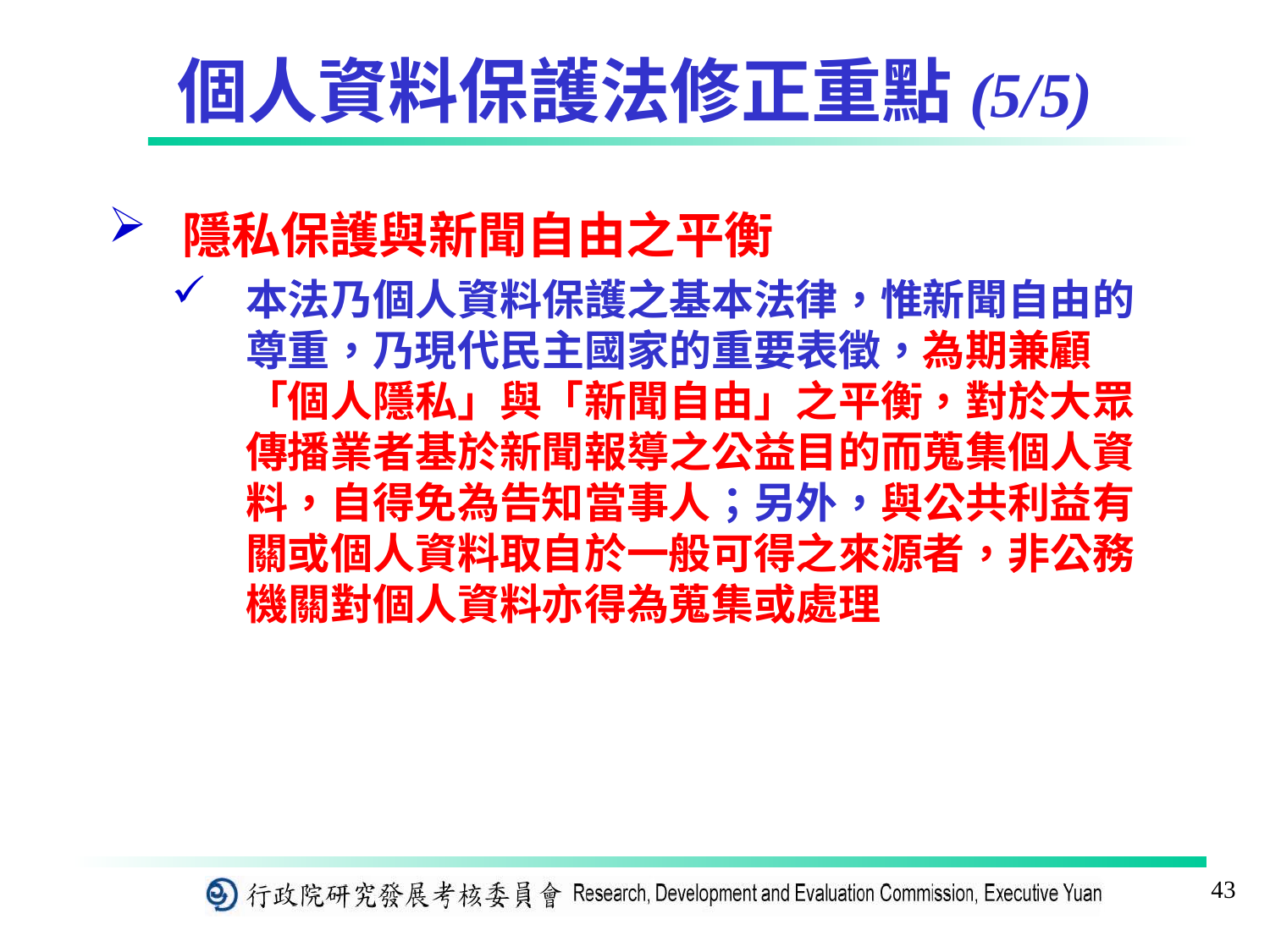

# 個人資料保護法修正重點(5/5)
隱私保護與新聞自由之平衡
本法乃個人資料保護之基本法律，惟新聞自由的尊重，乃現代民主國家的重要表徵，為期兼顧「個人隱私」與「新聞自由」之平衡，對於大眾傳播業者基於新聞報導之公益目的而蒐集個人資料，自得免為告知當事人；另外，與公共利益有關或個人資料取自於一般可得之來源者，非公務機關對個人資料亦得為蒐集或處理
43